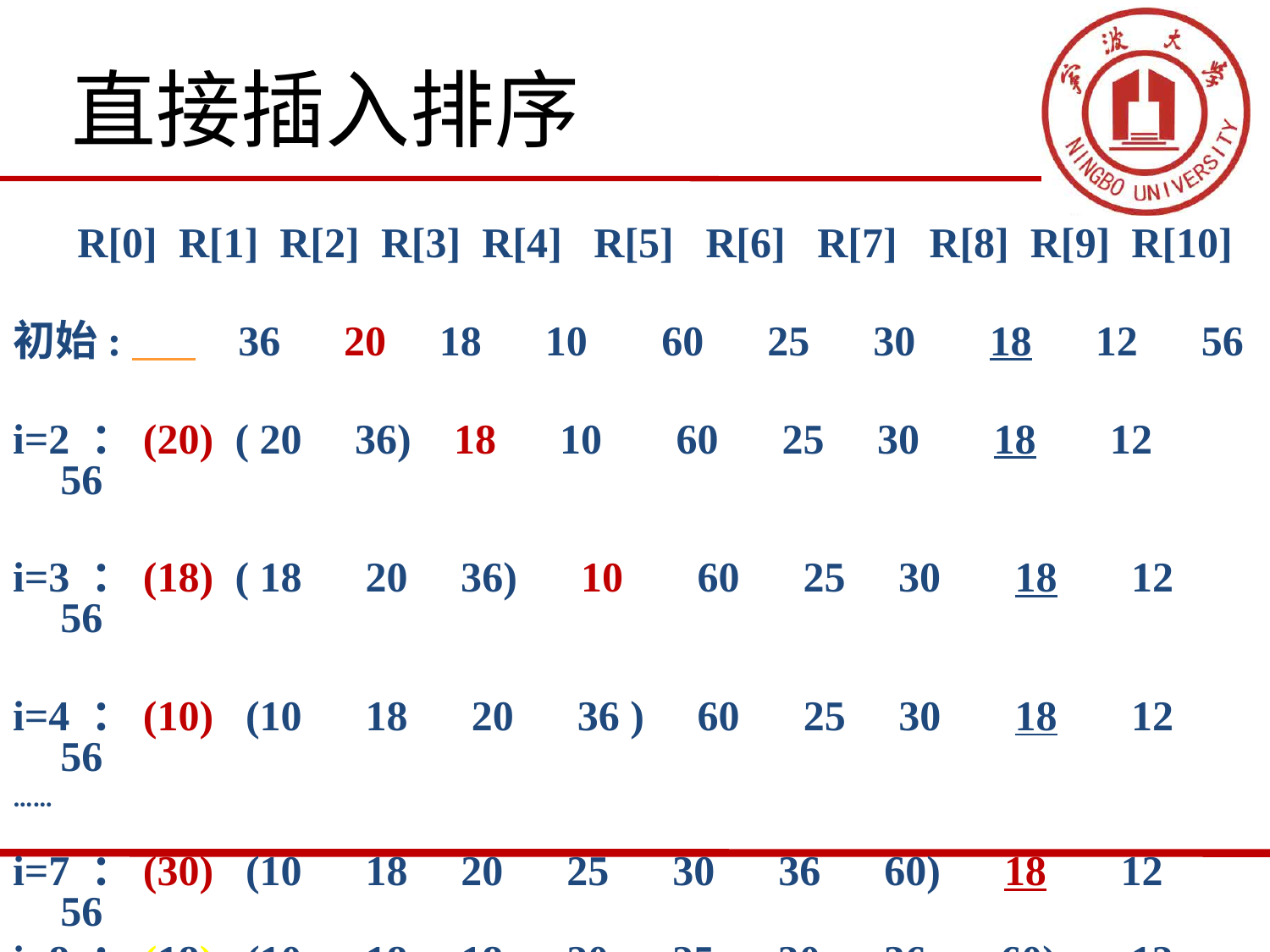

直接插入排序
                  R[0]  R[1]  R[2]  R[3]  R[4]   R[5]   R[6]   R[7]   R[8]  R[9]  R[10]

初始:           36      20     18      10       60      25      30       18      12      56

i=2 ：(20)  ( 20     36)    18      10       60      25     30       18       12      56

i=3 ：(18)  ( 18      20     36)      10       60      25     30       18       12     56

i=4 ：(10)   (10      18      20      36 )     60      25     30       18       12     56
……

i=7 ：(30)   (10      18     20      25      30      36      60)      18       12      56
i=8 ：(18)   (10      18     18      20      25      30      36       60)       12     56